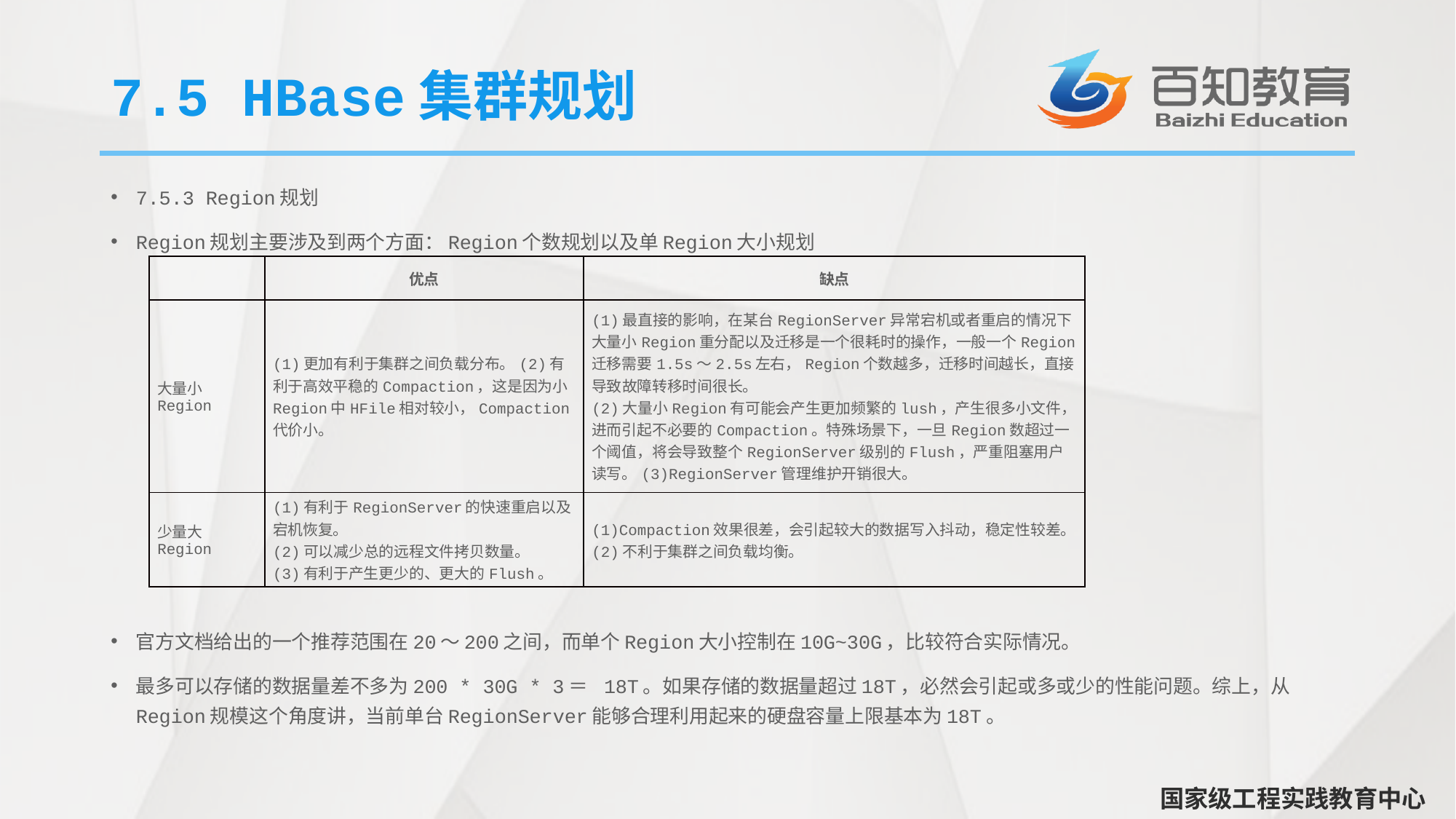

# 7.5 HBase集群规划
7.5.3 Region规划
Region规划主要涉及到两个方面：Region个数规划以及单Region大小规划

官方文档给出的一个推荐范围在20～200之间，而单个Region大小控制在10G~30G，比较符合实际情况。
最多可以存储的数据量差不多为200 * 30G * 3＝ 18T。如果存储的数据量超过18T，必然会引起或多或少的性能问题。综上，从Region规模这个角度讲，当前单台RegionServer能够合理利用起来的硬盘容量上限基本为18T。

|  | 优点 | 缺点 |
| --- | --- | --- |
| 大量小Region | (1)更加有利于集群之间负载分布。(2)有利于高效平稳的Compaction，这是因为小Region中HFile相对较小，Compaction代价小。 | (1)最直接的影响，在某台RegionServer异常宕机或者重启的情况下大量小Region重分配以及迁移是一个很耗时的操作，一般一个Region迁移需要1.5s～2.5s左右，Region个数越多，迁移时间越长，直接导致故障转移时间很长。 (2)大量小Region有可能会产生更加频繁的lush，产生很多小文件，进而引起不必要的Compaction。特殊场景下，一旦Region数超过一个阈值，将会导致整个RegionServer级别的Flush，严重阻塞用户读写。(3)RegionServer管理维护开销很大。 |
| 少量大Region | (1)有利于RegionServer的快速重启以及宕机恢复。 (2)可以减少总的远程文件拷贝数量。 (3)有利于产生更少的、更大的Flush。 | (1)Compaction效果很差，会引起较大的数据写入抖动，稳定性较差。(2)不利于集群之间负载均衡。 |